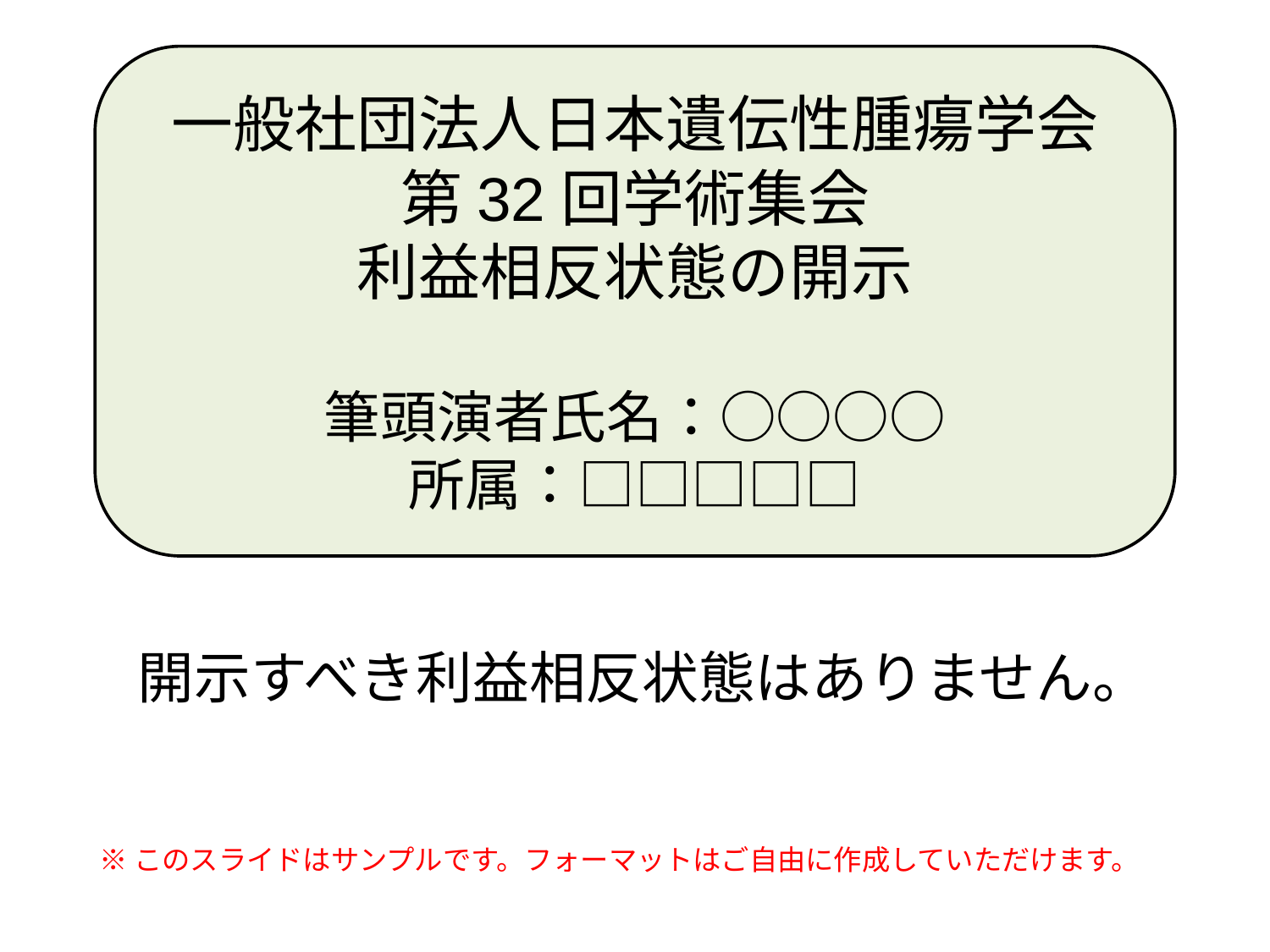

一般社団法人日本遺伝性腫瘍学会
第32回学術集会
利益相反状態の開示

筆頭演者氏名：○○○○
所属：□□□□□
開示すべき利益相反状態はありません。
※このスライドはサンプルです。フォーマットはご自由に作成していただけます。